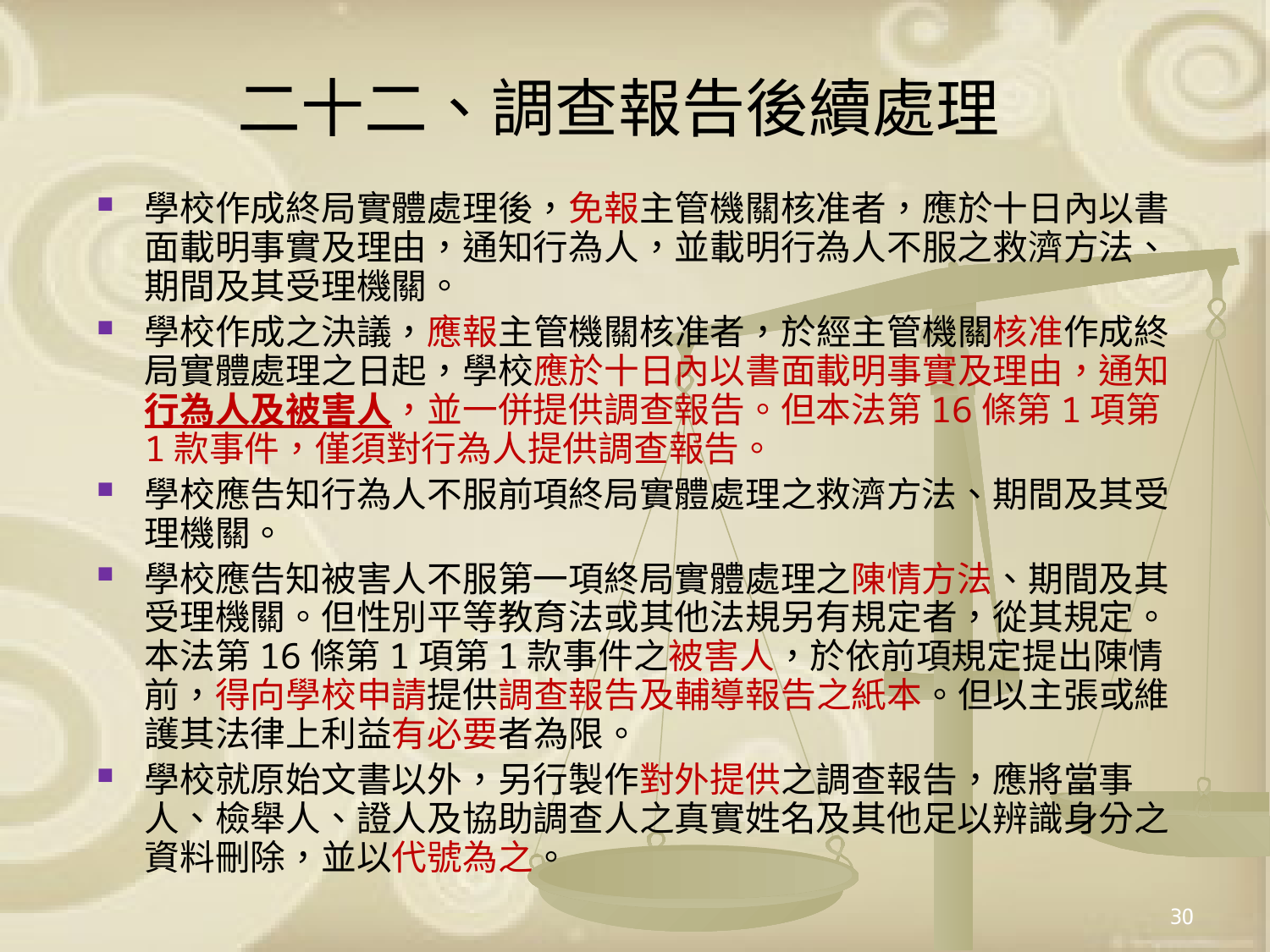

# 二十二、調查報告後續處理
學校作成終局實體處理後，免報主管機關核准者，應於十日內以書面載明事實及理由，通知行為人，並載明行為人不服之救濟方法、期間及其受理機關。
學校作成之決議，應報主管機關核准者，於經主管機關核准作成終局實體處理之日起，學校應於十日內以書面載明事實及理由，通知行為人及被害人，並一併提供調查報告。但本法第16條第1項第1款事件，僅須對行為人提供調查報告。
學校應告知行為人不服前項終局實體處理之救濟方法、期間及其受理機關。
學校應告知被害人不服第一項終局實體處理之陳情方法、期間及其受理機關。但性別平等教育法或其他法規另有規定者，從其規定。本法第16條第1項第1款事件之被害人，於依前項規定提出陳情前，得向學校申請提供調查報告及輔導報告之紙本。但以主張或維護其法律上利益有必要者為限。
學校就原始文書以外，另行製作對外提供之調查報告，應將當事人、檢舉人、證人及協助調查人之真實姓名及其他足以辨識身分之資料刪除，並以代號為之。
30